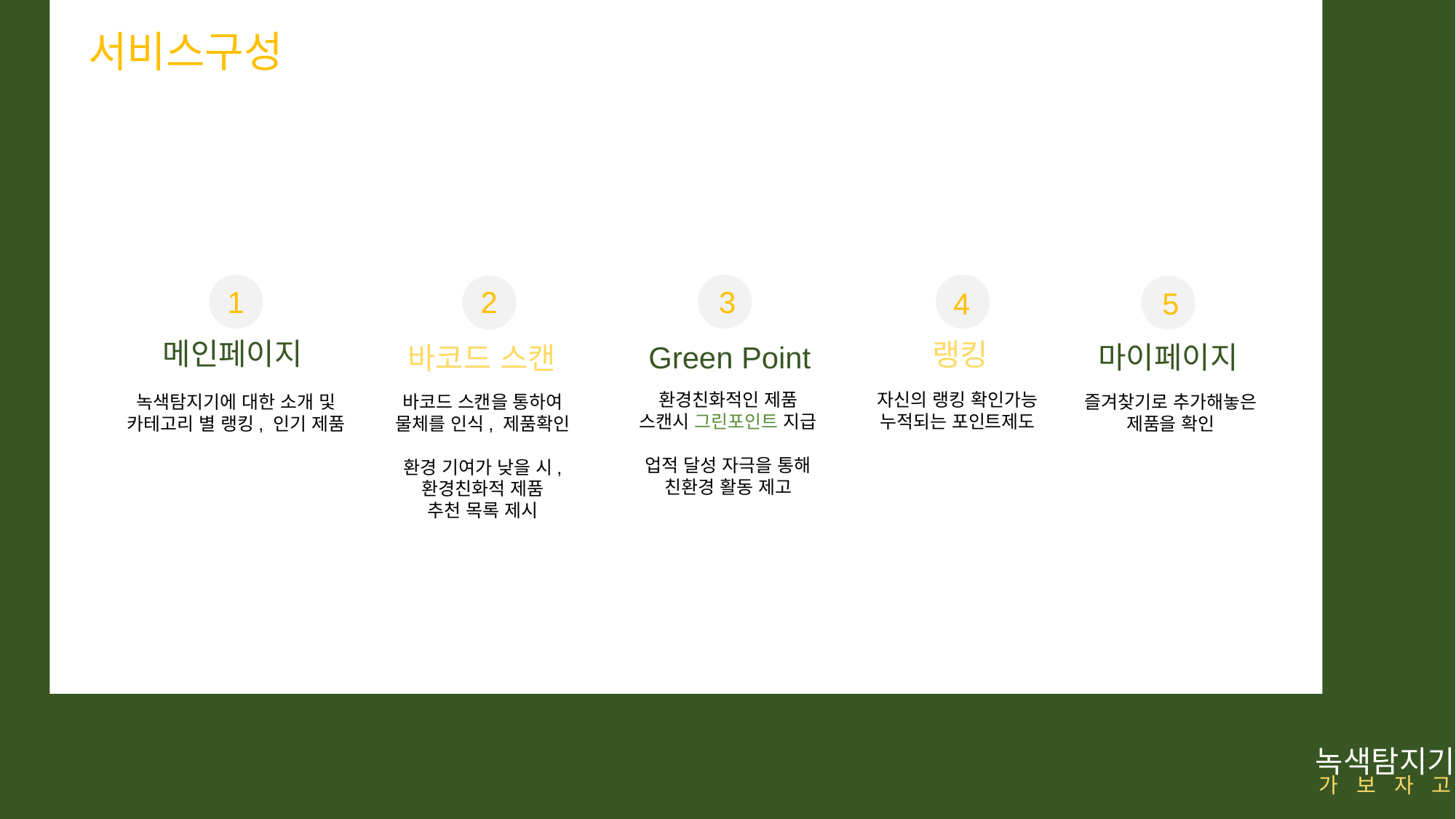

서비스구성

1

3

4

2

5
메인페이지
랭킹
Green Point
마이페이지
바코드 스캔
환경친화적인 제품
스캔시 그린포인트 지급

업적 달성 자극을 통해
친환경 활동 제고
자신의 랭킹 확인가능
누적되는 포인트제도
녹색탐지기에 대한 소개 및
카테고리 별 랭킹, 인기 제품
바코드 스캔을 통하여
물체를 인식, 제품확인

환경 기여가 낮을 시,
환경친화적 제품
추천 목록 제시
즐겨찾기로 추가해놓은
제품을 확인
녹색탐지기
가   보   자   고